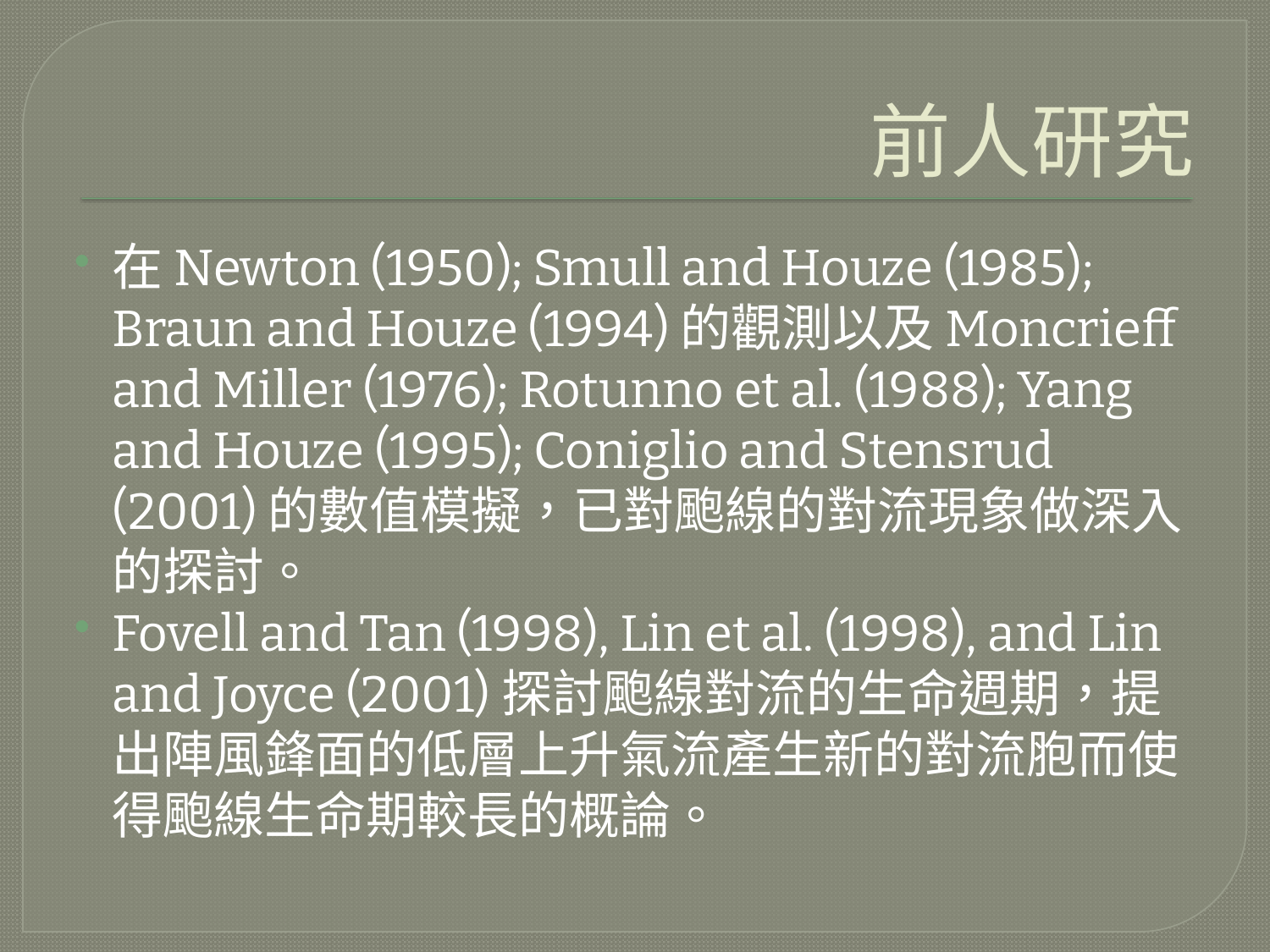

# 前人研究
在Newton (1950); Smull and Houze (1985); Braun and Houze (1994)的觀測以及Moncrieff and Miller (1976); Rotunno et al. (1988); Yang and Houze (1995); Coniglio and Stensrud (2001)的數值模擬，已對颮線的對流現象做深入的探討。
Fovell and Tan (1998), Lin et al. (1998), and Lin and Joyce (2001)探討颮線對流的生命週期，提出陣風鋒面的低層上升氣流產生新的對流胞而使得颮線生命期較長的概論。